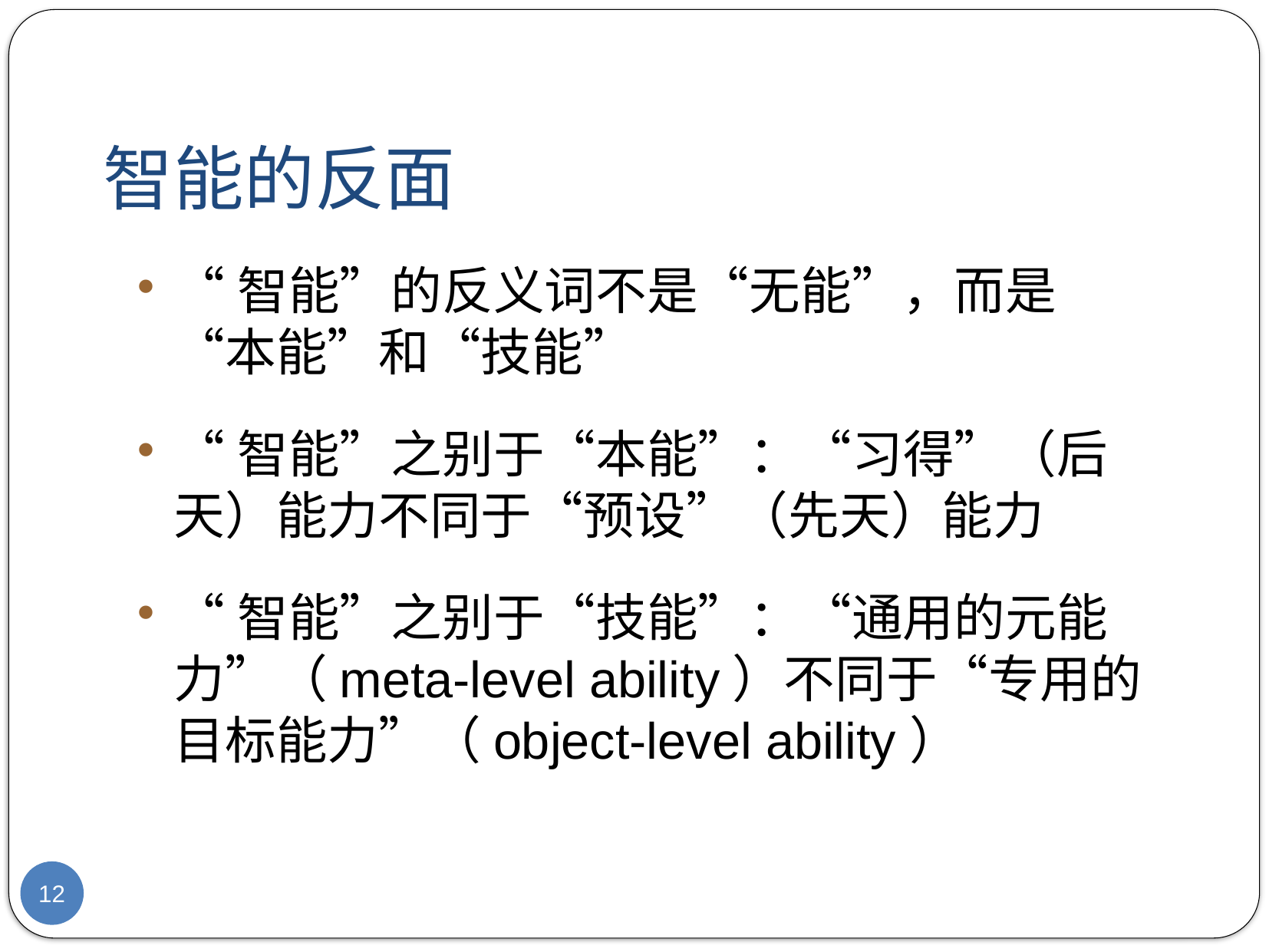

# 智能的反面
“智能”的反义词不是“无能”，而是“本能”和“技能”
“智能”之别于“本能”：“习得”（后天）能力不同于“预设”（先天）能力
“智能”之别于“技能”：“通用的元能力”（meta-level ability）不同于“专用的目标能力”（object-level ability）

12